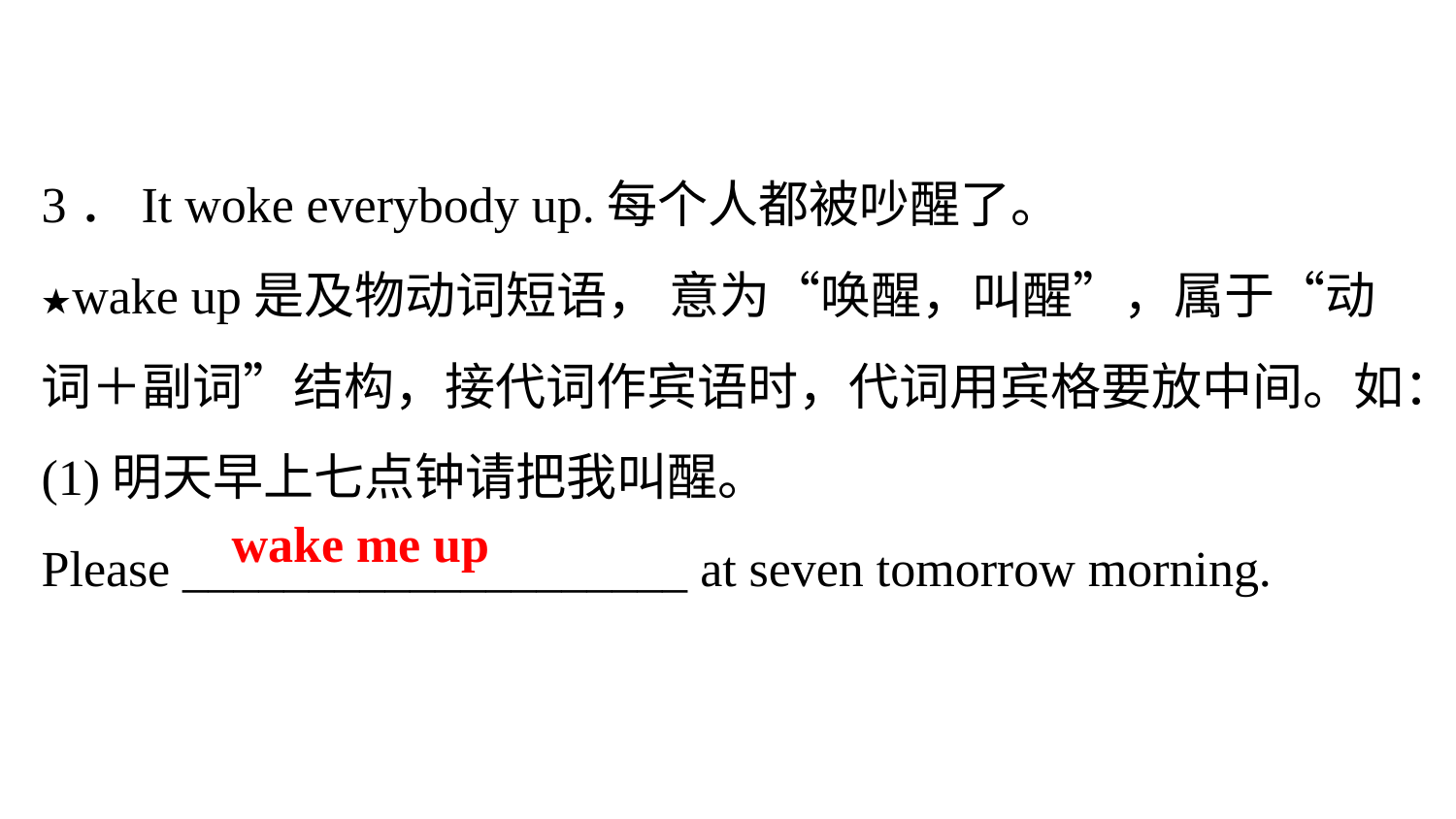

3．It woke everybody up.每个人都被吵醒了。
★wake up是及物动词短语， 意为“唤醒，叫醒”，属于“动词＋副词”结构，接代词作宾语时，代词用宾格要放中间。如：
(1)明天早上七点钟请把我叫醒。
Please ____________________ at seven tomorrow morning.
wake me up